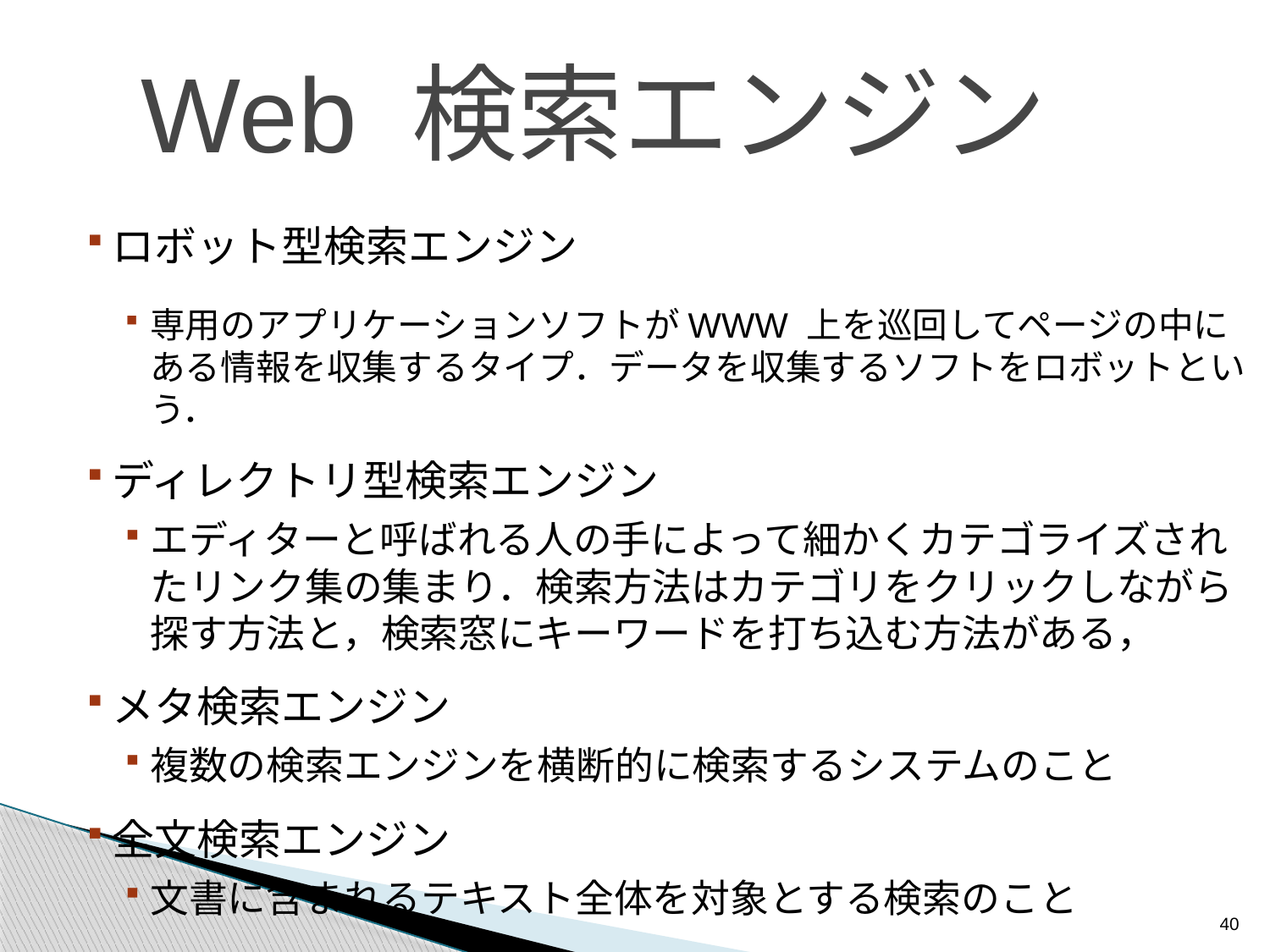

# Web 検索エンジン
ロボット型検索エンジン
専用のアプリケーションソフトがWWW 上を巡回してページの中にある情報を収集するタイプ．データを収集するソフトをロボットという．
ディレクトリ型検索エンジン
エディターと呼ばれる人の手によって細かくカテゴライズされたリンク集の集まり．検索方法はカテゴリをクリックしながら探す方法と，検索窓にキーワードを打ち込む方法がある，
メタ検索エンジン
複数の検索エンジンを横断的に検索するシステムのこと
全文検索エンジン
文書に含まれるテキスト全体を対象とする検索のこと
40